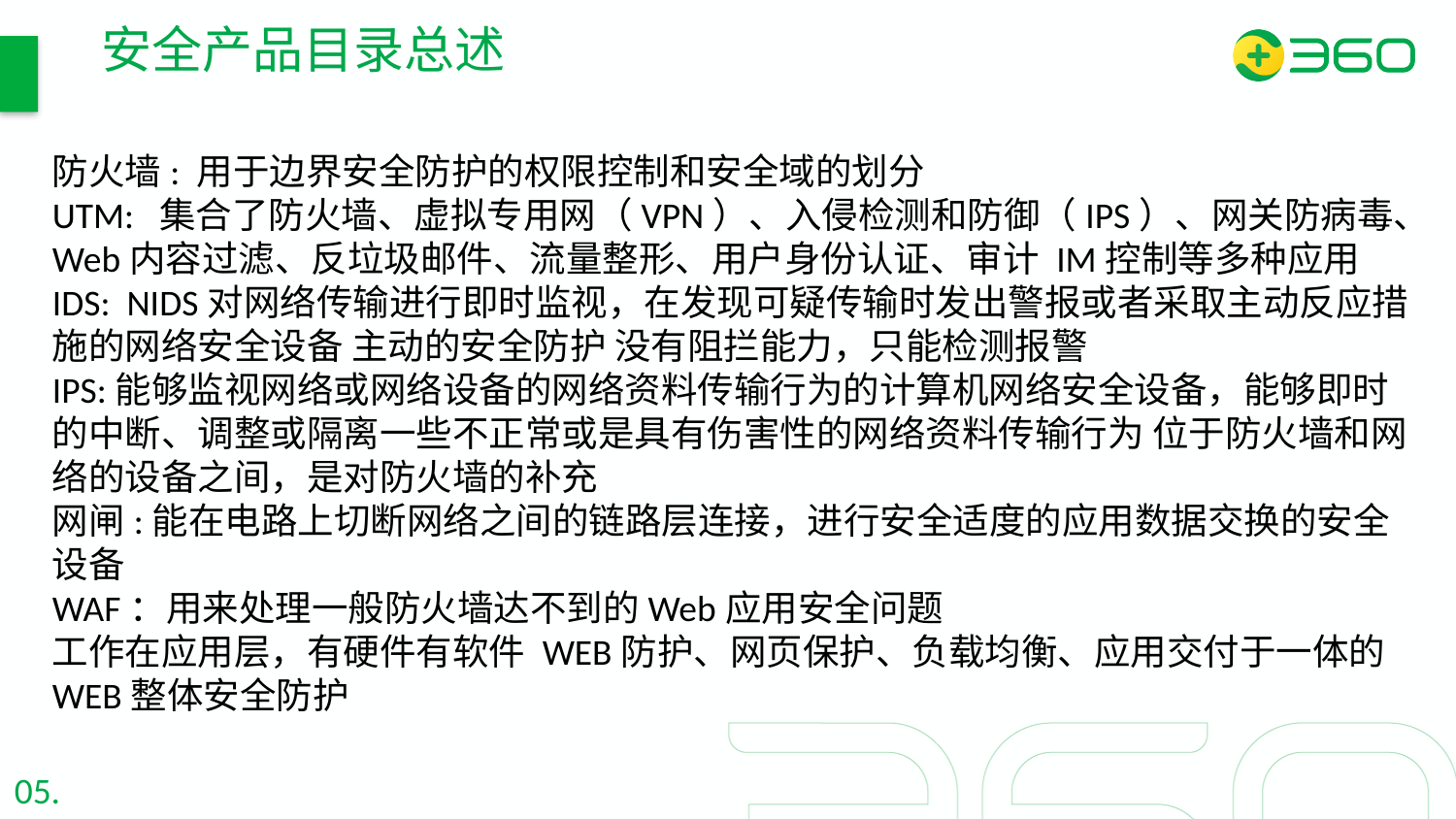

安全产品目录总述

防火墙: 用于边界安全防护的权限控制和安全域的划分
UTM:  集合了防火墙、虚拟专用网（VPN）、入侵检测和防御（IPS）、网关防病毒、Web内容过滤、反垃圾邮件、流量整形、用户身份认证、审计 IM控制等多种应用
IDS:  NIDS对网络传输进行即时监视，在发现可疑传输时发出警报或者采取主动反应措施的网络安全设备 主动的安全防护 没有阻拦能力，只能检测报警
IPS:能够监视网络或网络设备的网络资料传输行为的计算机网络安全设备，能够即时的中断、调整或隔离一些不正常或是具有伤害性的网络资料传输行为 位于防火墙和网络的设备之间，是对防火墙的补充
网闸:能在电路上切断网络之间的链路层连接，进行安全适度的应用数据交换的安全设备
WAF：用来处理一般防火墙达不到的Web应用安全问题
工作在应用层，有硬件有软件 WEB防护、网页保护、负载均衡、应用交付于一体的WEB整体安全防护
05.